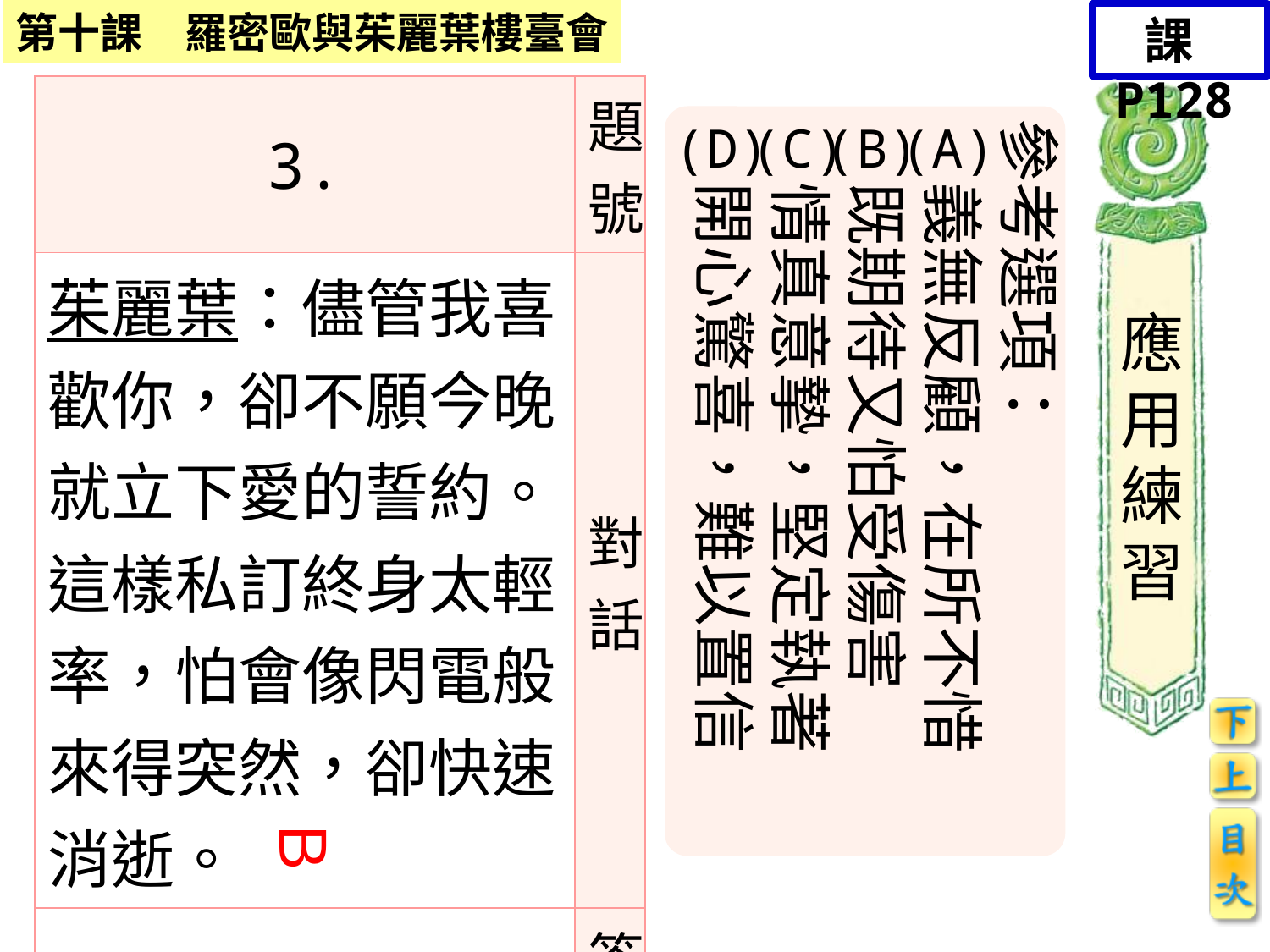

課P128
| 3. | 題號 |
| --- | --- |
| 茱麗葉：儘管我喜歡你，卻不願今晚就立下愛的誓約。這樣私訂終身太輕 率，怕會像閃電般來得突然，卻快速消逝。 | 對話 |
|  | 答案 |
參考選項：
　義無反顧，在所不惜
　既期待又怕受傷害
　情真意摯，堅定執著
　開心驚喜，難以置信

(A)
(D)
(C)
(B)
應用練習
Ｂ